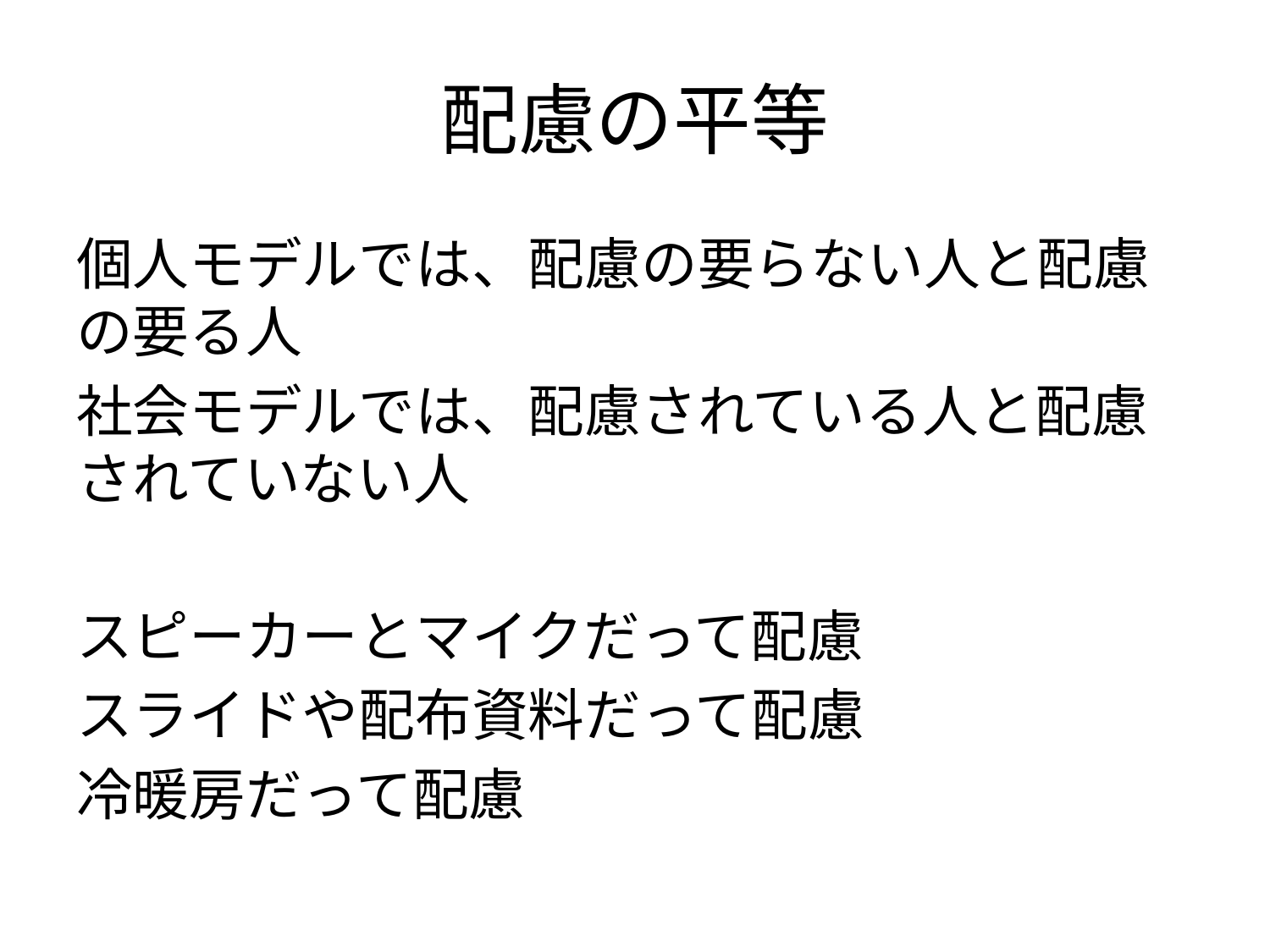

# 配慮の平等
個人モデルでは、配慮の要らない人と配慮の要る人
社会モデルでは、配慮されている人と配慮されていない人

スピーカーとマイクだって配慮
スライドや配布資料だって配慮
冷暖房だって配慮